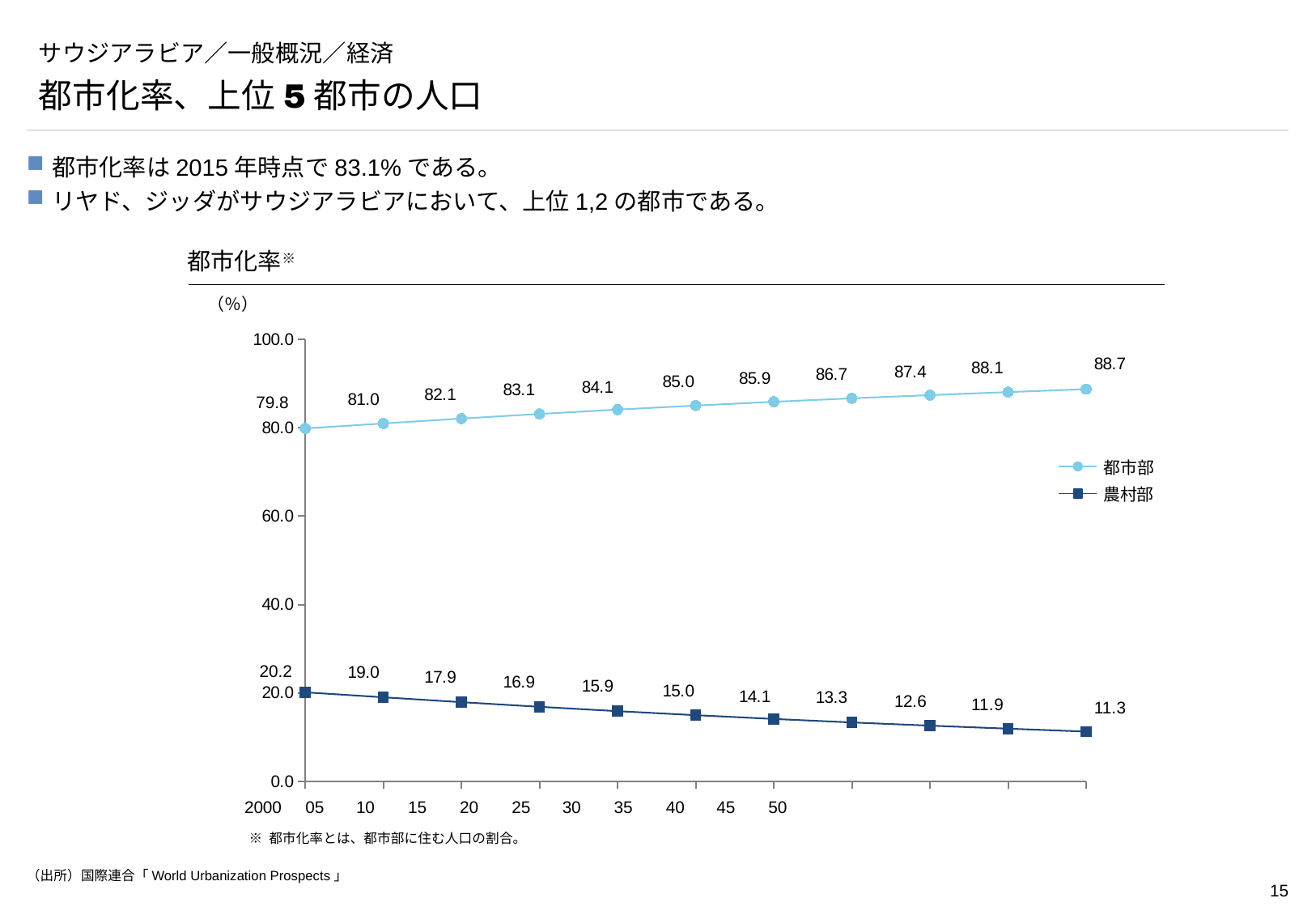

# サウジアラビア／一般概況／経済
都市化率、上位5都市の人口
都市化率は2015年時点で83.1%である。
リヤド、ジッダがサウジアラビアにおいて、上位1,2の都市である。
都市化率※
（％）

### Chart

| Category |  |  |
|---|---|---|
|  | 79.84800000000908 | 20.152000000002293 |
|  | 80.97900000000921 | 19.021000000002164 |
|  | 82.08400000000934 | 17.916000000002033 |
|  | 83.13000000000945 | 16.870000000001923 |
|  | 84.11100000000957 | 15.889000000001802 |
|  | 85.02800000000967 | 14.972000000001696 |
|  | 85.88000000000976 | 14.12000000000161 |
|  | 86.66200000000985 | 13.33800000000151 |
|  | 87.38700000000993 | 12.613000000001433 |
|  | 88.07800000001002 | 11.922000000001352 |
|  | 88.73700000001008 | 11.263000000001286 |
79.8
都市部

農村部

20.2
2000
05
10
15
20
25
30
35
40
45
50
※ 都市化率とは、都市部に住む人口の割合。
（出所）国際連合「World Urbanization Prospects」